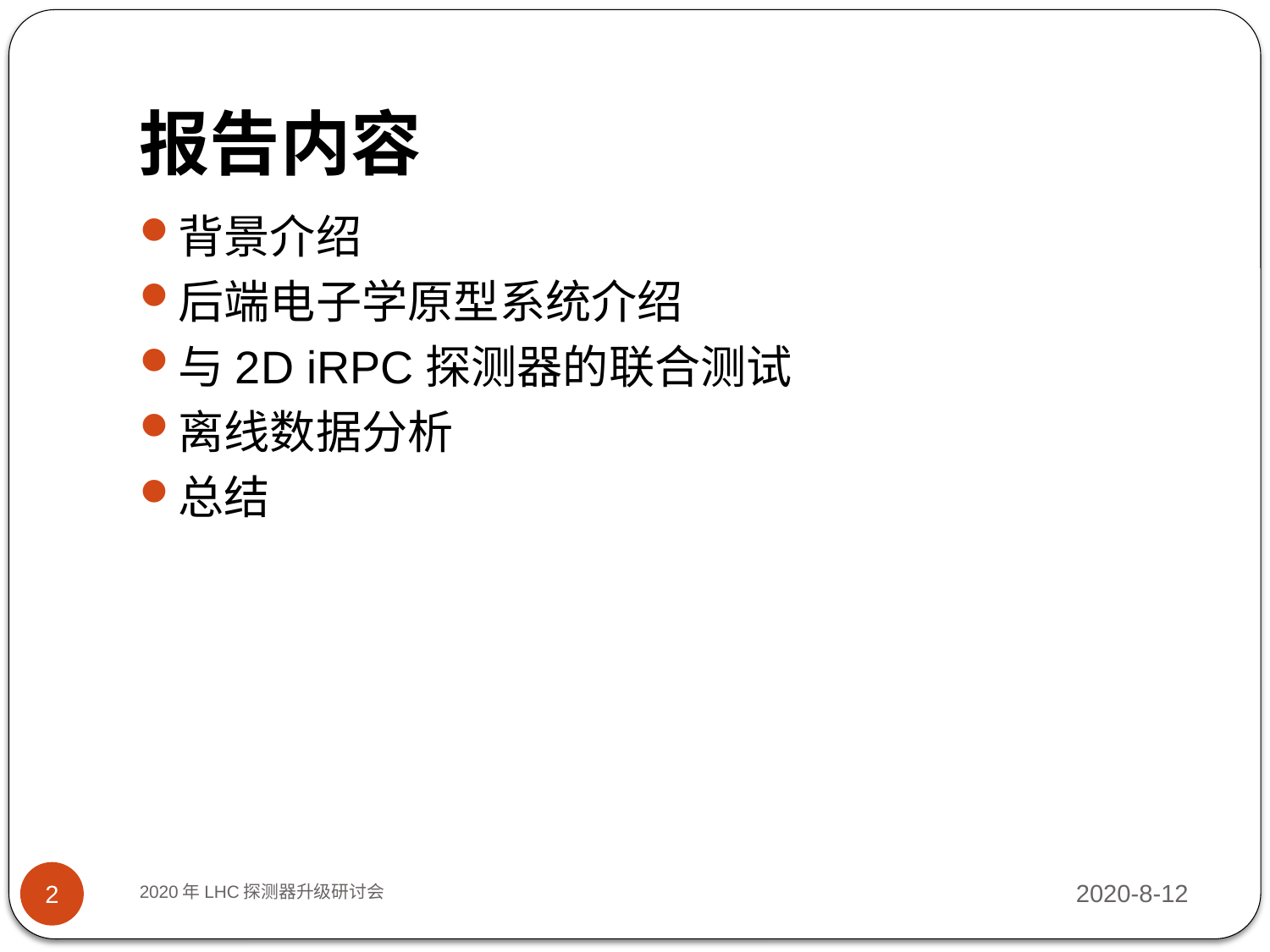

# 报告内容
背景介绍
后端电子学原型系统介绍
与2D iRPC探测器的联合测试
离线数据分析
总结

2020年LHC探测器升级研讨会
2020-8-12
2